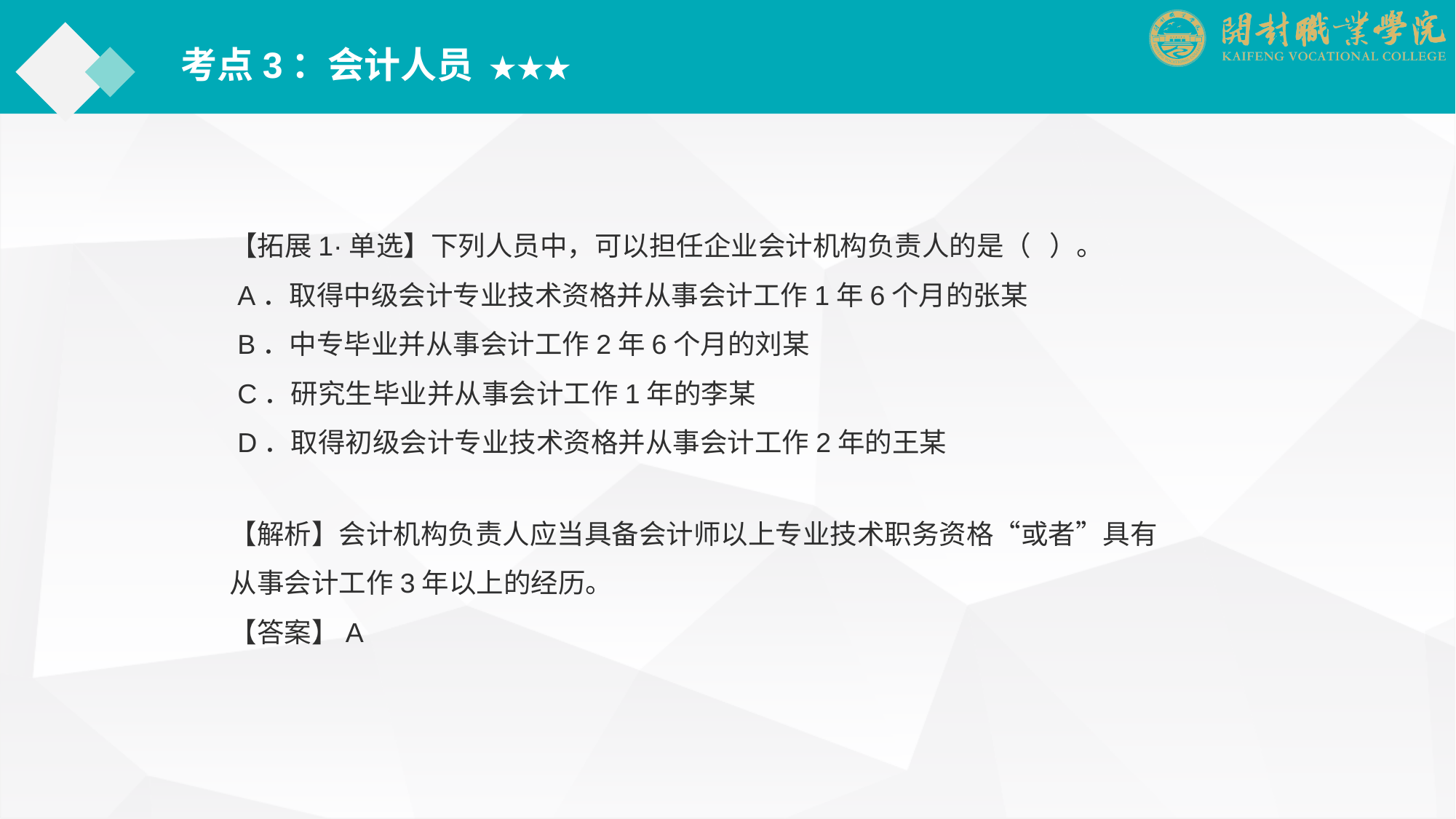

考点3：会计人员  ★★★
【拓展1·单选】下列人员中，可以担任企业会计机构负责人的是（   ）。
 A．取得中级会计专业技术资格并从事会计工作1年6个月的张某
 B．中专毕业并从事会计工作2年6个月的刘某
 C．研究生毕业并从事会计工作1年的李某
 D．取得初级会计专业技术资格并从事会计工作2年的王某
【解析】会计机构负责人应当具备会计师以上专业技术职务资格“或者”具有从事会计工作3年以上的经历。
【答案】A